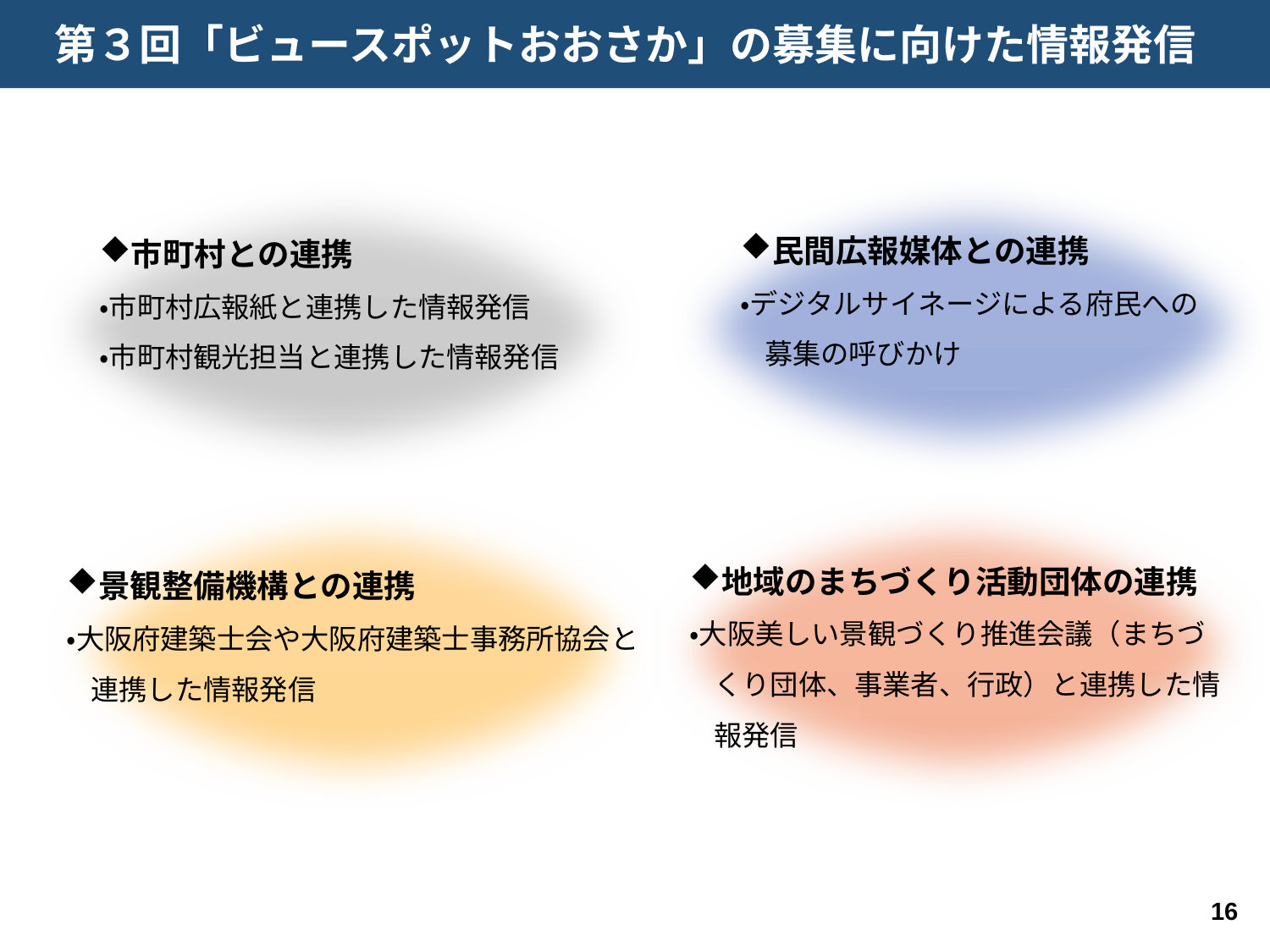

第３回「ビュースポットおおさか」の募集に向けた情報発信

民間広報媒体との連携
・デジタルサイネージによる府民への募集の呼びかけ
市町村との連携
・市町村広報紙と連携した情報発信
・市町村観光担当と連携した情報発信

地域のまちづくり活動団体の連携
・大阪美しい景観づくり推進会議（まちづくり団体、事業者、行政）と連携した情報発信
景観整備機構との連携
・大阪府建築士会や大阪府建築士事務所協会と連携した情報発信
16